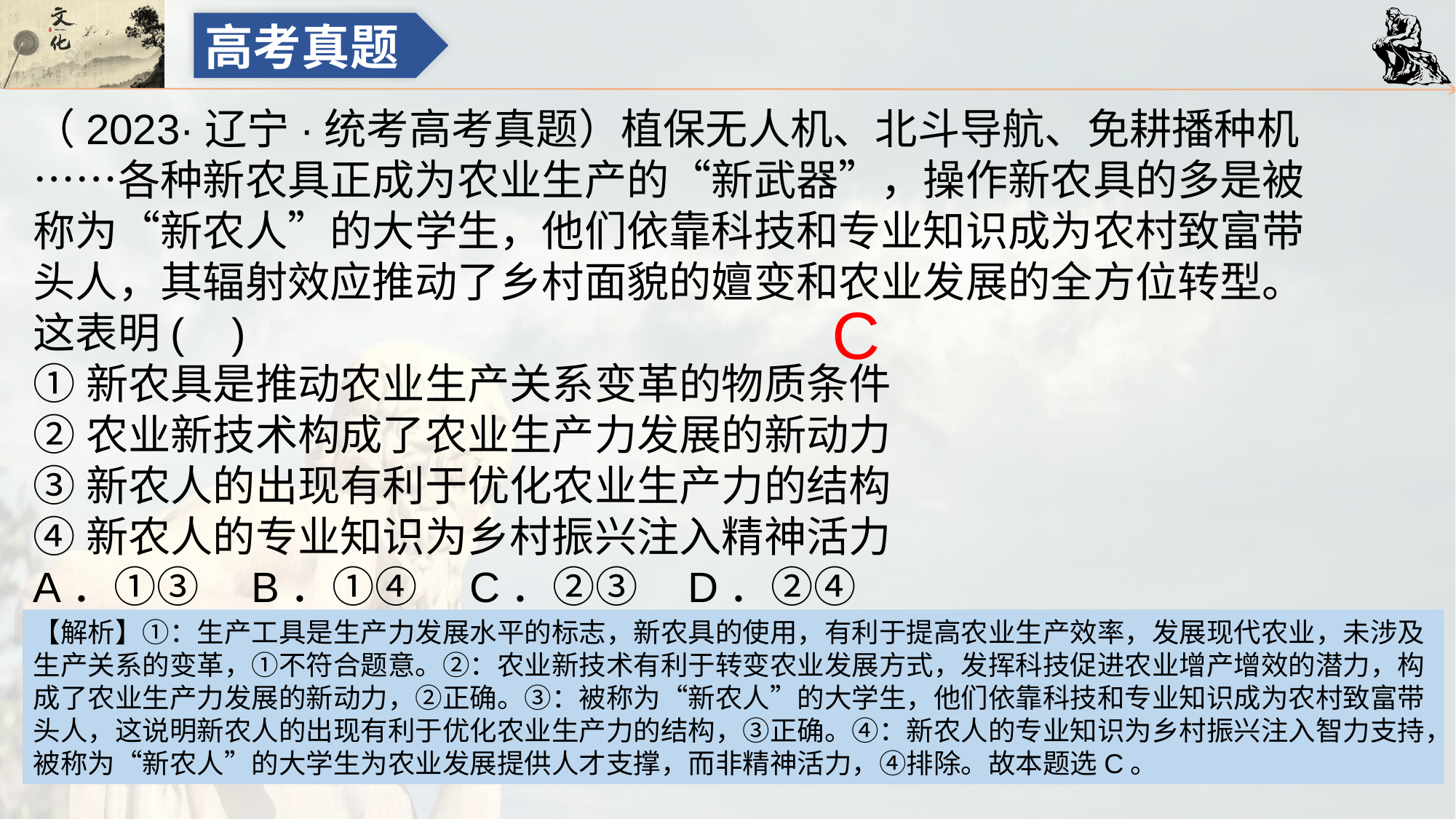

高考真题
（2023·辽宁·统考高考真题）植保无人机、北斗导航、免耕播种机……各种新农具正成为农业生产的“新武器”，操作新农具的多是被称为“新农人”的大学生，他们依靠科技和专业知识成为农村致富带头人，其辐射效应推动了乡村面貌的嬗变和农业发展的全方位转型。这表明(    )
①新农具是推动农业生产关系变革的物质条件
②农业新技术构成了农业生产力发展的新动力
③新农人的出现有利于优化农业生产力的结构
④新农人的专业知识为乡村振兴注入精神活力
A．①③	B．①④	C．②③	D．②④
C
【解析】①：生产工具是生产力发展水平的标志，新农具的使用，有利于提高农业生产效率，发展现代农业，未涉及生产关系的变革，①不符合题意。②：农业新技术有利于转变农业发展方式，发挥科技促进农业增产增效的潜力，构成了农业生产力发展的新动力，②正确。③：被称为“新农人”的大学生，他们依靠科技和专业知识成为农村致富带头人，这说明新农人的出现有利于优化农业生产力的结构，③正确。④：新农人的专业知识为乡村振兴注入智力支持，被称为“新农人”的大学生为农业发展提供人才支撑，而非精神活力，④排除。故本题选C。